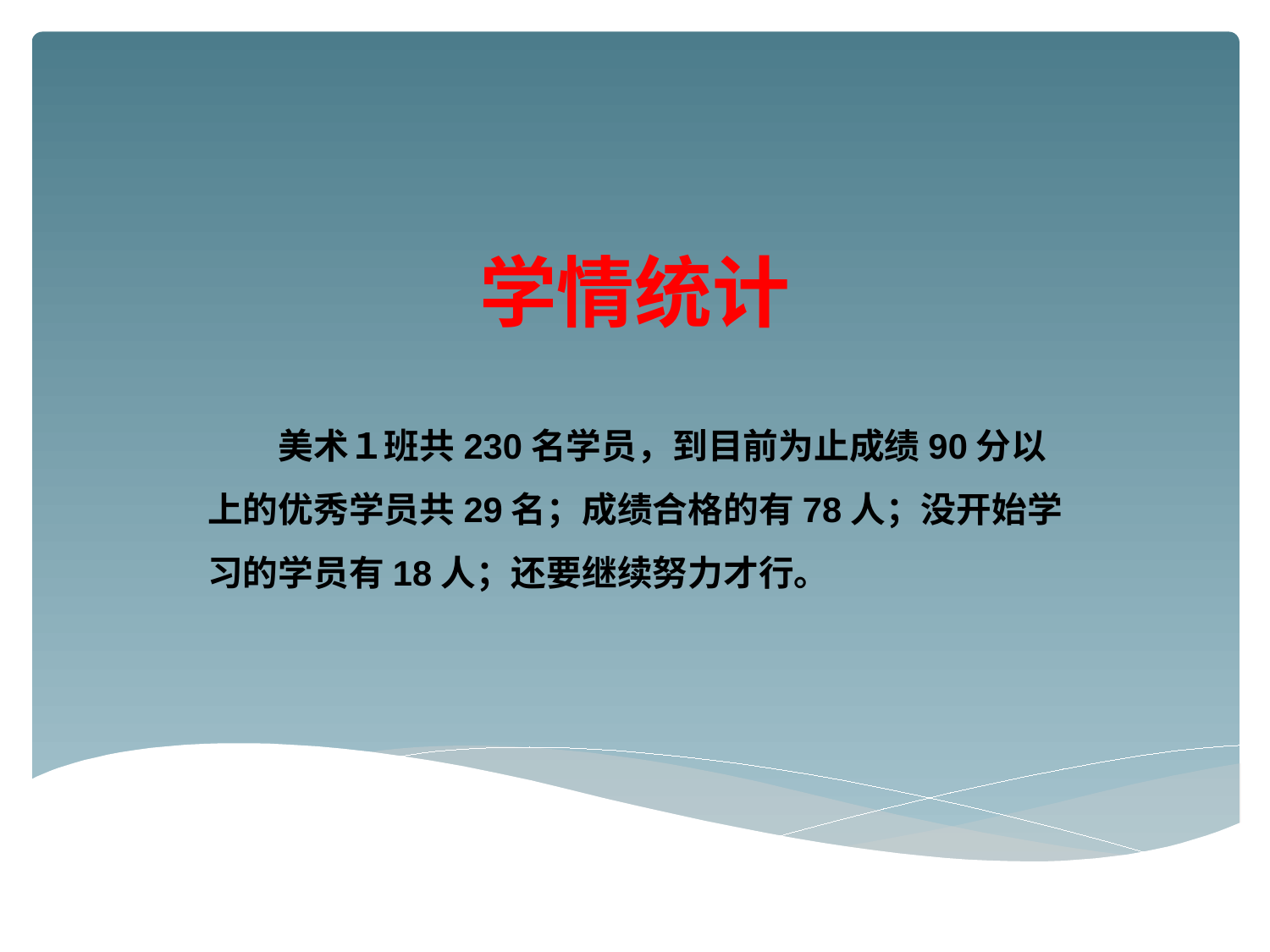

# 学情统计
　　美术１班共230名学员，到目前为止成绩90分以上的优秀学员共29名；成绩合格的有78人；没开始学习的学员有18人；还要继续努力才行。